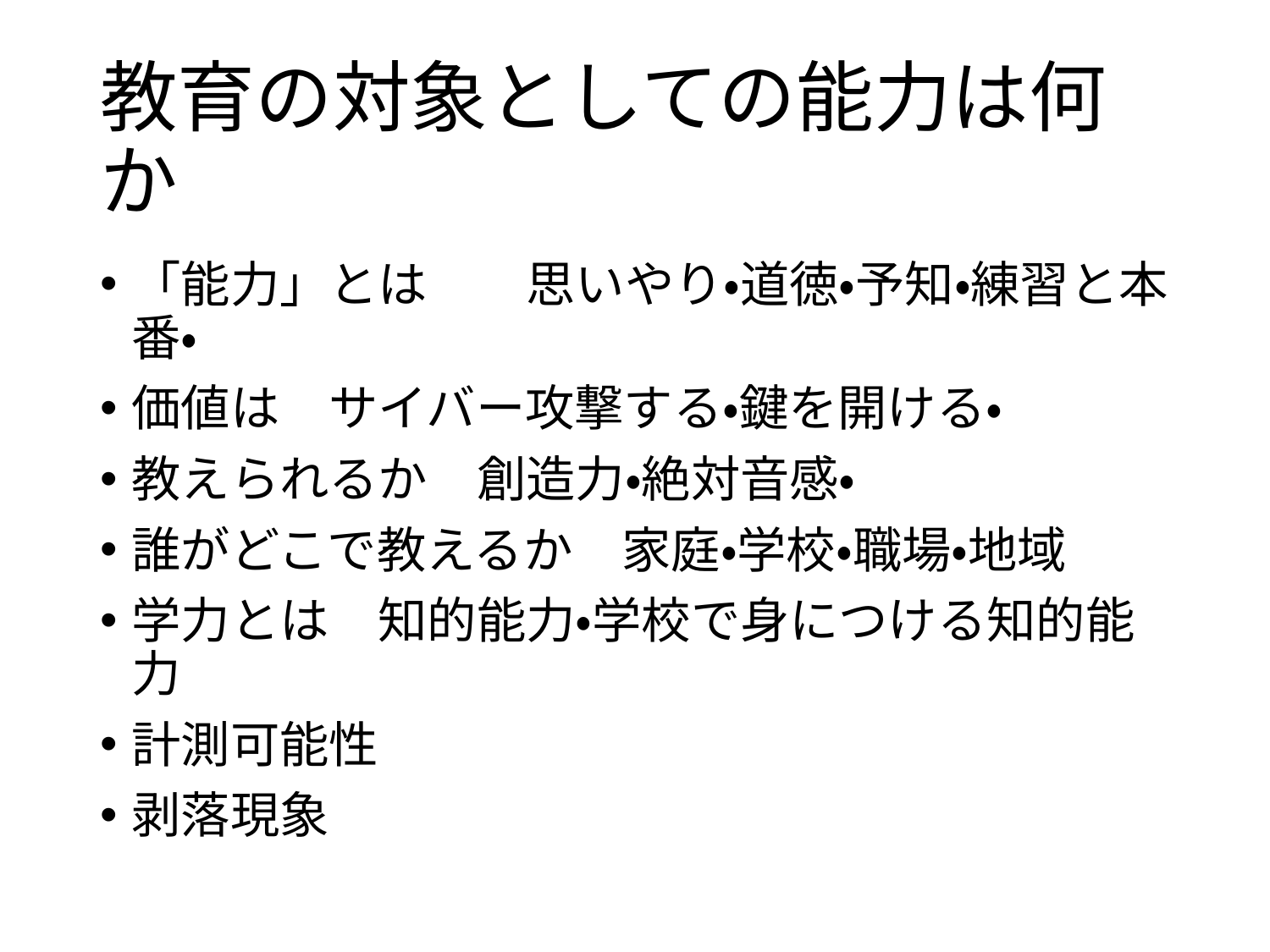

# 教育の対象としての能力は何か
「能力」とは　　思いやり・道徳・予知・練習と本番・
価値は　サイバー攻撃する・鍵を開ける・
教えられるか　創造力・絶対音感・
誰がどこで教えるか　家庭・学校・職場・地域
学力とは　知的能力・学校で身につける知的能力
計測可能性
剥落現象